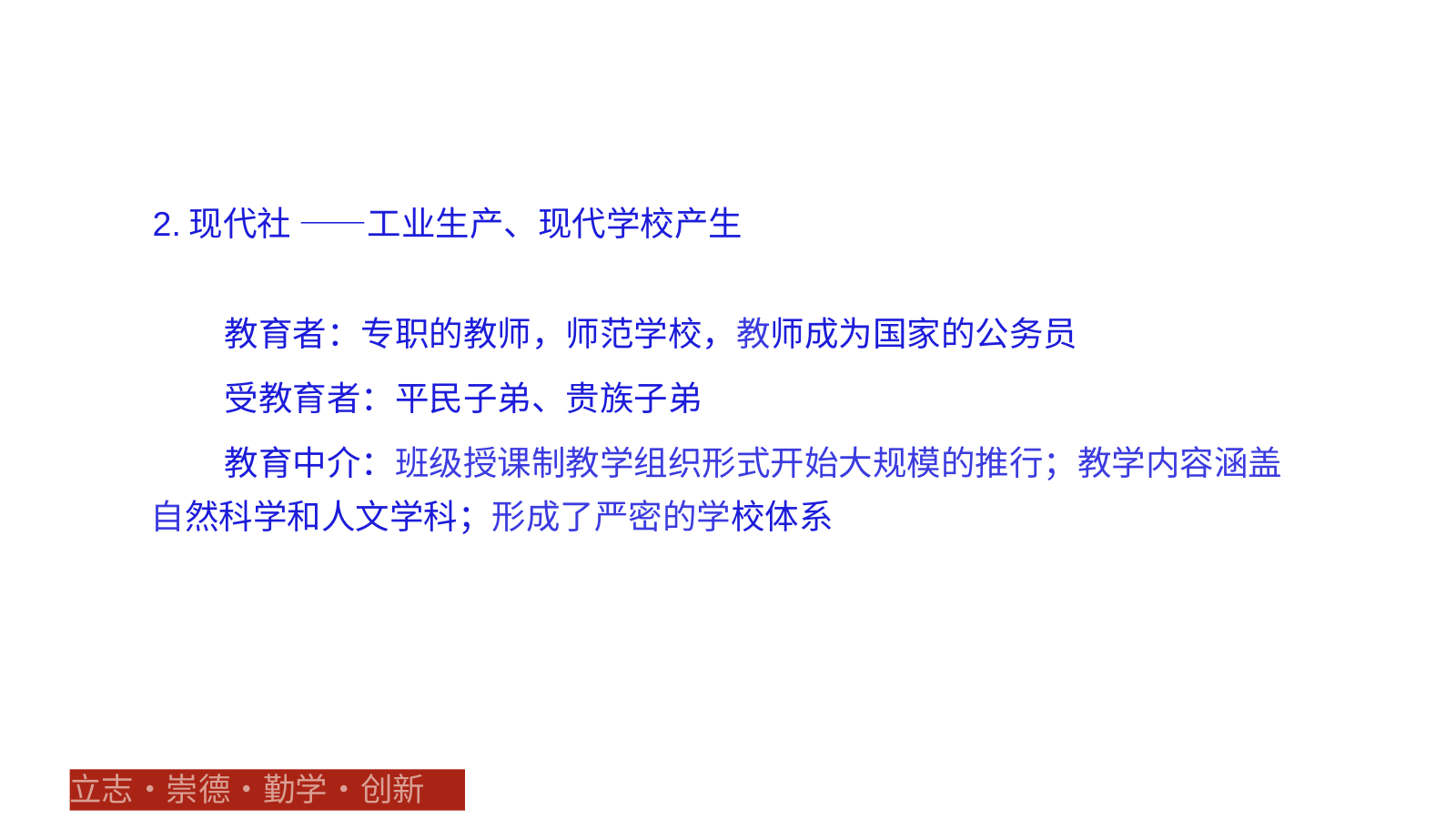

2.现代社 ——工业生产、现代学校产生
教育者：专职的教师，师范学校，教师成为国家的公务员
受教育者：平民子弟、贵族子弟
教育中介：班级授课制教学组织形式开始大规模的推行；教学内容涵盖自然科学和人文学科；形成了严密的学校体系
立志•崇德•勤学•创新